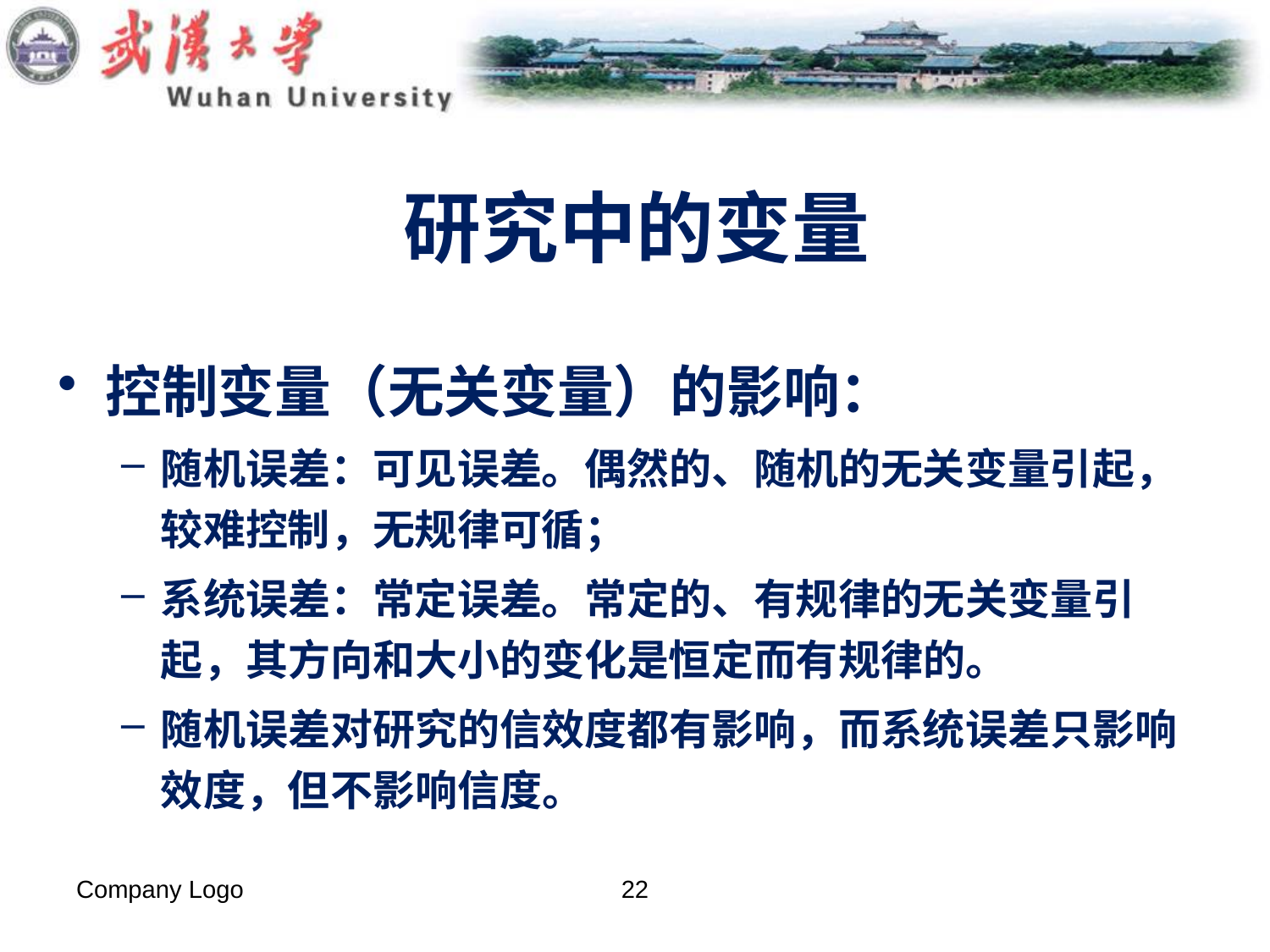

# 研究中的变量
控制变量（无关变量）的影响：
随机误差：可见误差。偶然的、随机的无关变量引起，较难控制，无规律可循；
系统误差：常定误差。常定的、有规律的无关变量引起，其方向和大小的变化是恒定而有规律的。
随机误差对研究的信效度都有影响，而系统误差只影响效度，但不影响信度。
Company Logo
22